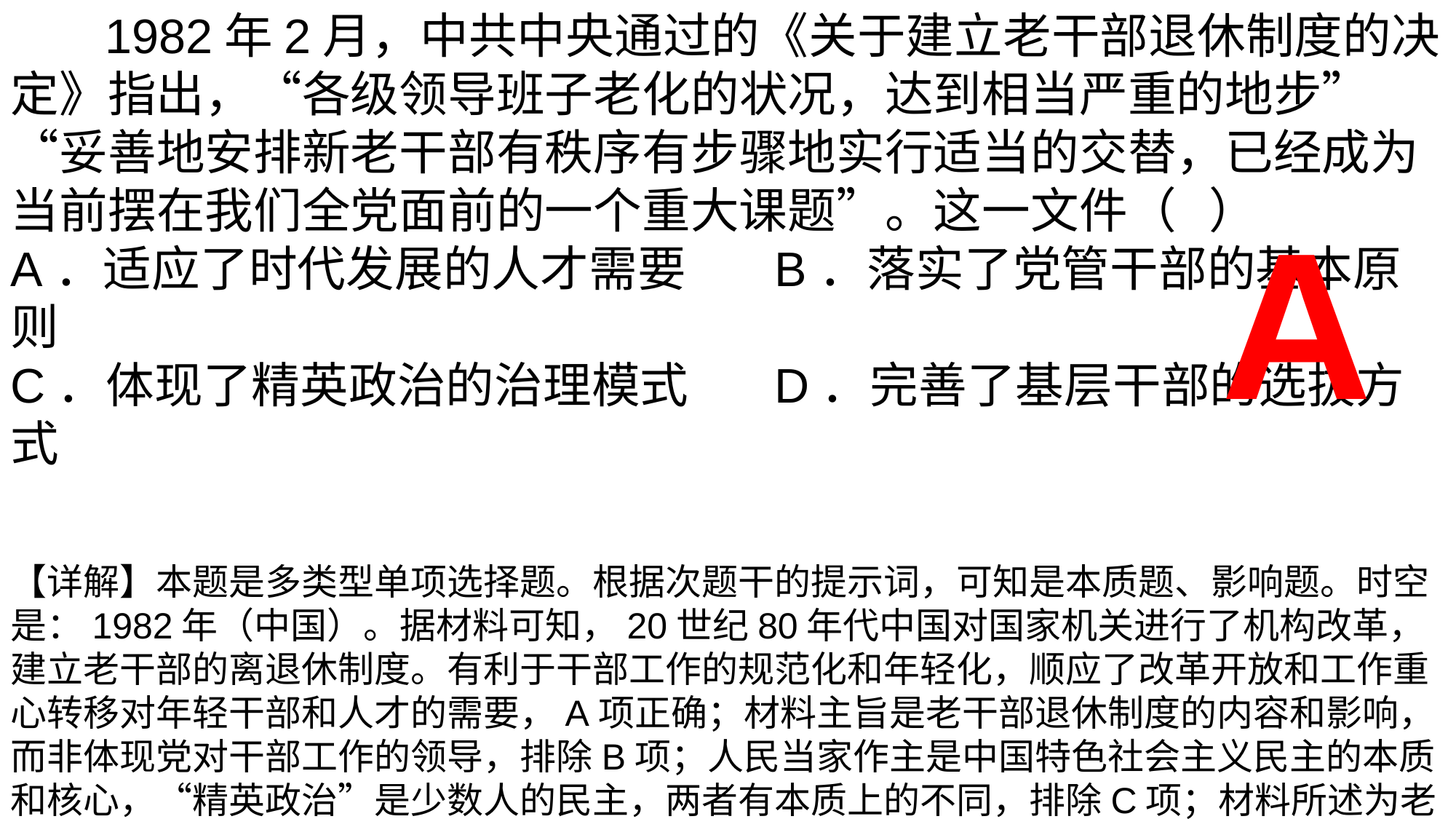

1982年2月，中共中央通过的《关于建立老干部退休制度的决定》指出，“各级领导班子老化的状况，达到相当严重的地步”“妥善地安排新老干部有秩序有步骤地实行适当的交替，已经成为当前摆在我们全党面前的一个重大课题”。这一文件（   ）
A．适应了时代发展的人才需要	B．落实了党管干部的基本原则
C．体现了精英政治的治理模式	D．完善了基层干部的选拔方式

【详解】本题是多类型单项选择题。根据次题干的提示词，可知是本质题、影响题。时空是：1982年（中国）。据材料可知，20世纪80年代中国对国家机关进行了机构改革，建立老干部的离退休制度。有利于干部工作的规范化和年轻化，顺应了改革开放和工作重心转移对年轻干部和人才的需要，A项正确；材料主旨是老干部退休制度的内容和影响，而非体现党对干部工作的领导，排除B项；人民当家作主是中国特色社会主义民主的本质和核心，“精英政治”是少数人的民主，两者有本质上的不同，排除C项；材料所述为老干部退休制度，而非基层干部选拔，排除D项。故选A项。
A